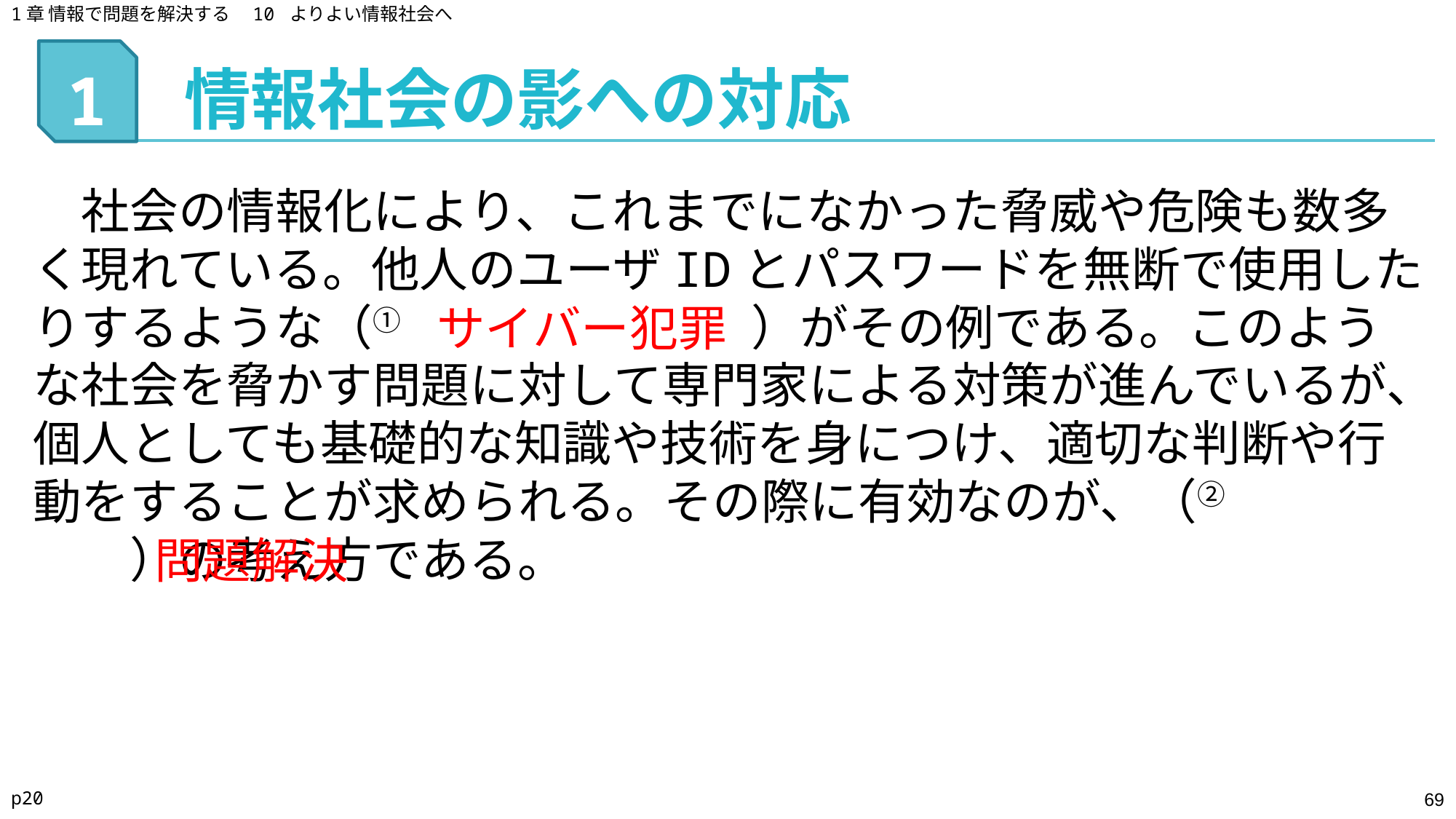

1章 情報で問題を解決する　10 よりよい情報社会へ
情報社会の影への対応
# 1
　社会の情報化により、これまでになかった脅威や危険も数多く現れている。他人のユーザIDとパスワードを無断で使用したりするような（①　　　　 　　　）がその例である。このような社会を脅かす問題に対して専門家による対策が進んでいるが、個人としても基礎的な知識や技術を身につけ、適切な判断や行動をすることが求められる。その際に有効なのが、（②　　　　　　）の考え方である。
サイバー犯罪
問題解決
p20
69